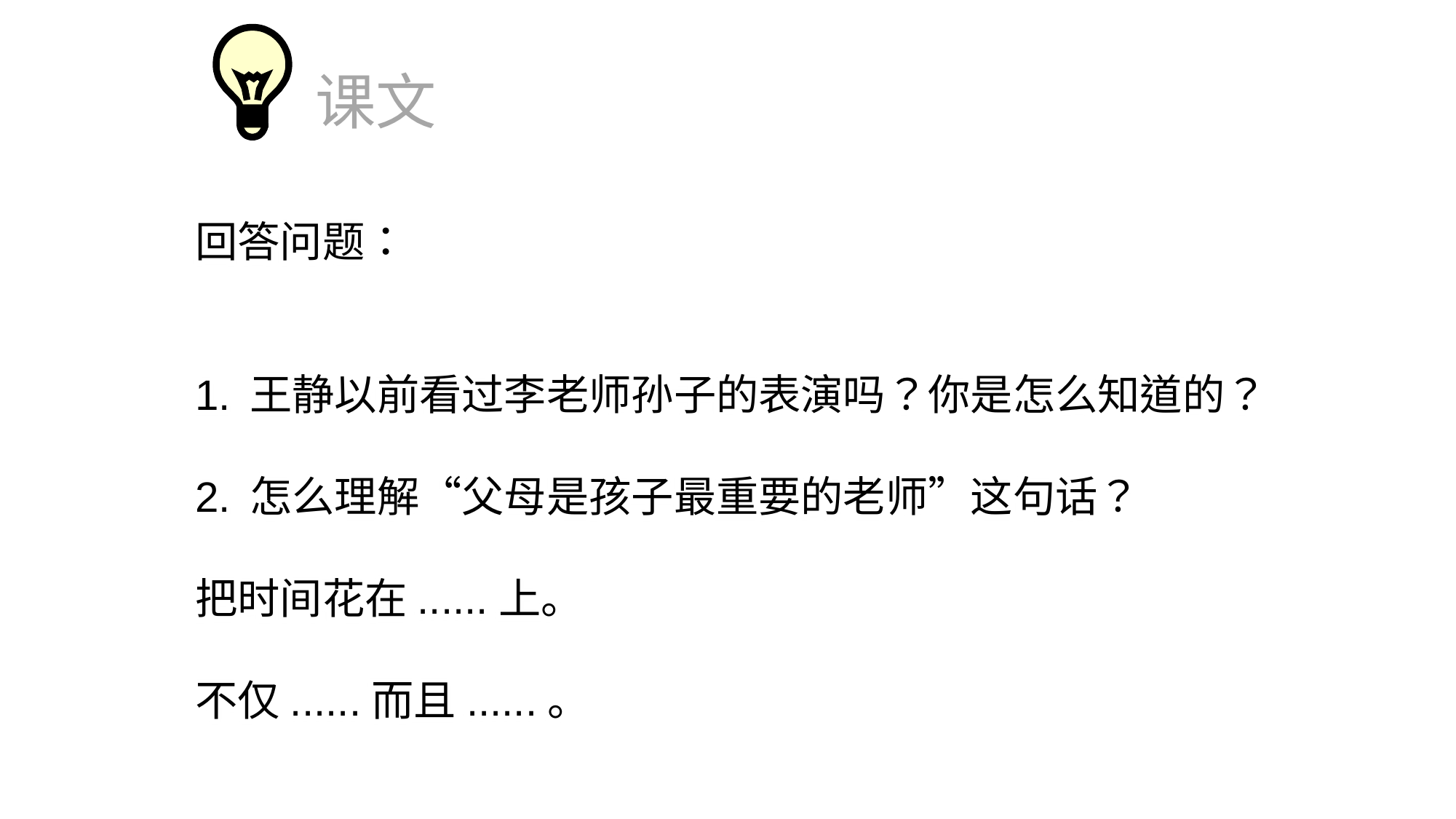

课文
回答问题：

王静以前看过李老师孙子的表演吗？你是怎么知道的？

怎么理解“父母是孩子最重要的老师”这句话？

把时间花在......上。

不仅......而且......。